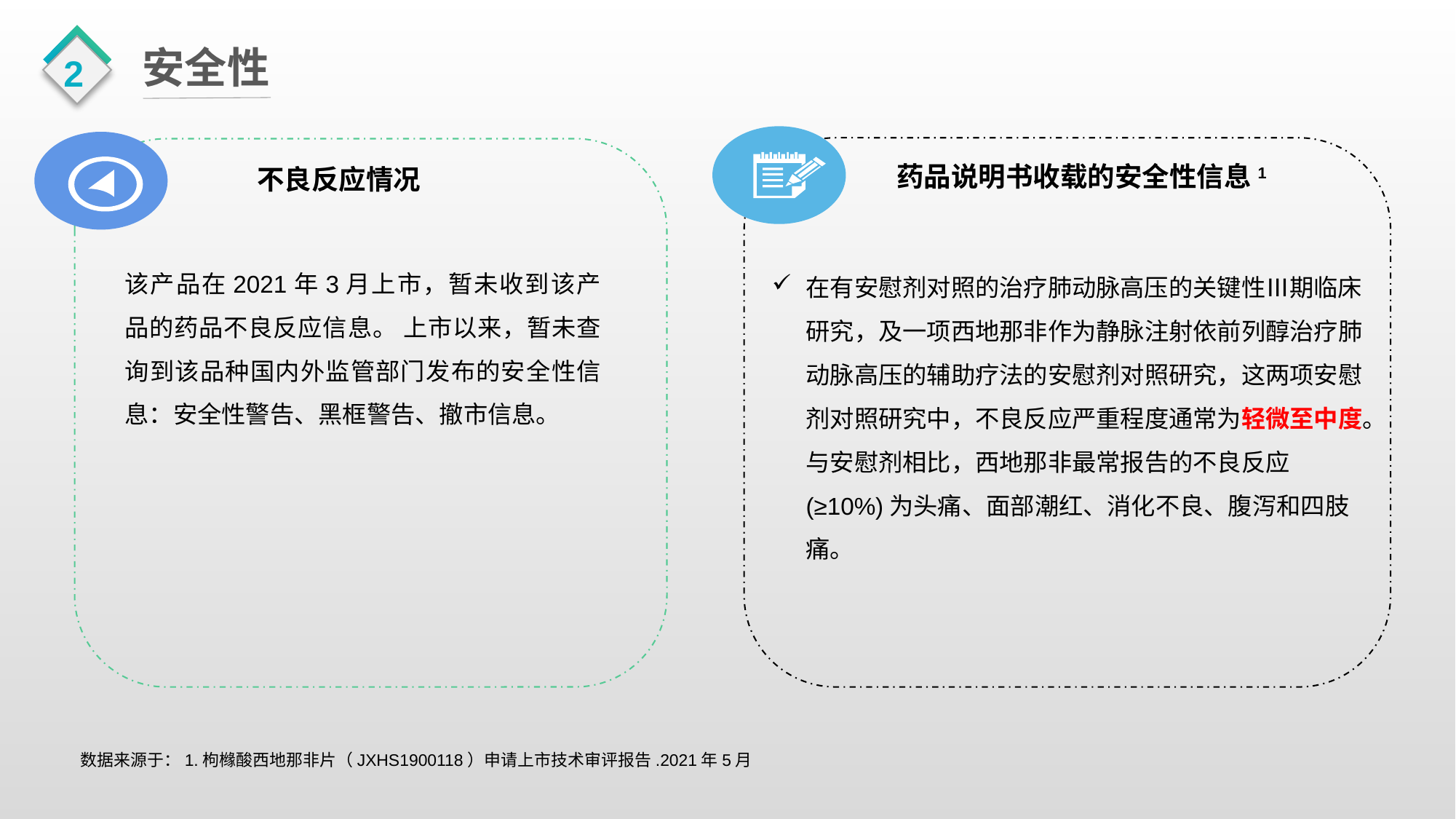

2
安全性

药品说明书收载的安全性信息1
不良反应情况
该产品在2021年3月上市，暂未收到该产品的药品不良反应信息。 上市以来，暂未查询到该品种国内外监管部门发布的安全性信息：安全性警告、黑框警告、撤市信息。
在有安慰剂对照的治疗肺动脉高压的关键性Ⅲ期临床研究，及一项西地那非作为静脉注射依前列醇治疗肺动脉高压的辅助疗法的安慰剂对照研究，这两项安慰剂对照研究中，不良反应严重程度通常为轻微至中度。与安慰剂相比，西地那非最常报告的不良反应(≥10%)为头痛、面部潮红、消化不良、腹泻和四肢痛。

数据来源于：1.枸橼酸西地那非片（JXHS1900118）申请上市技术审评报告.2021年5月